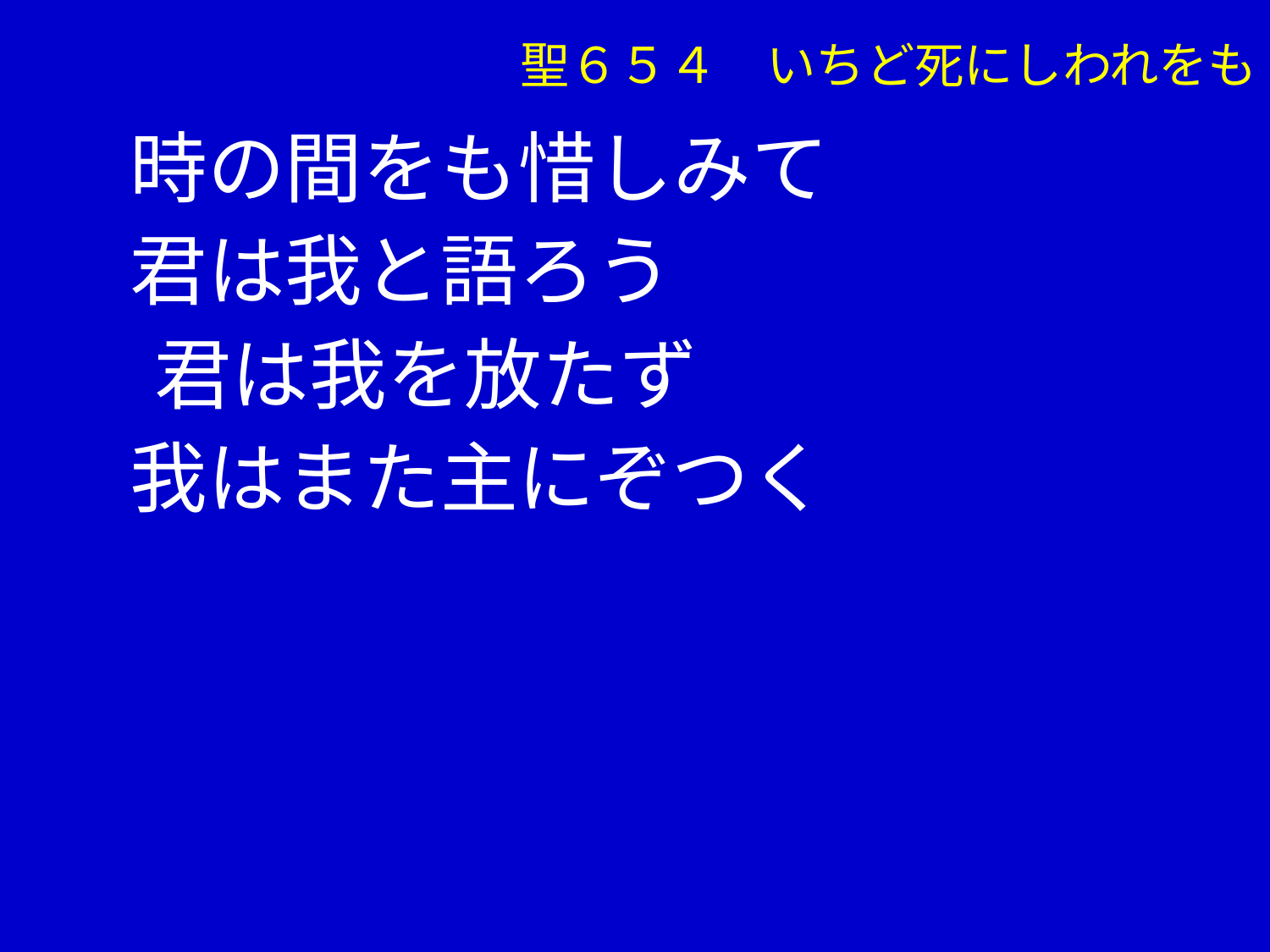

聖６５４　いちど死にしわれをも
    時の間をも惜しみて
    君は我と語ろう
　  君は我を放たず
    我はまた主にぞつく